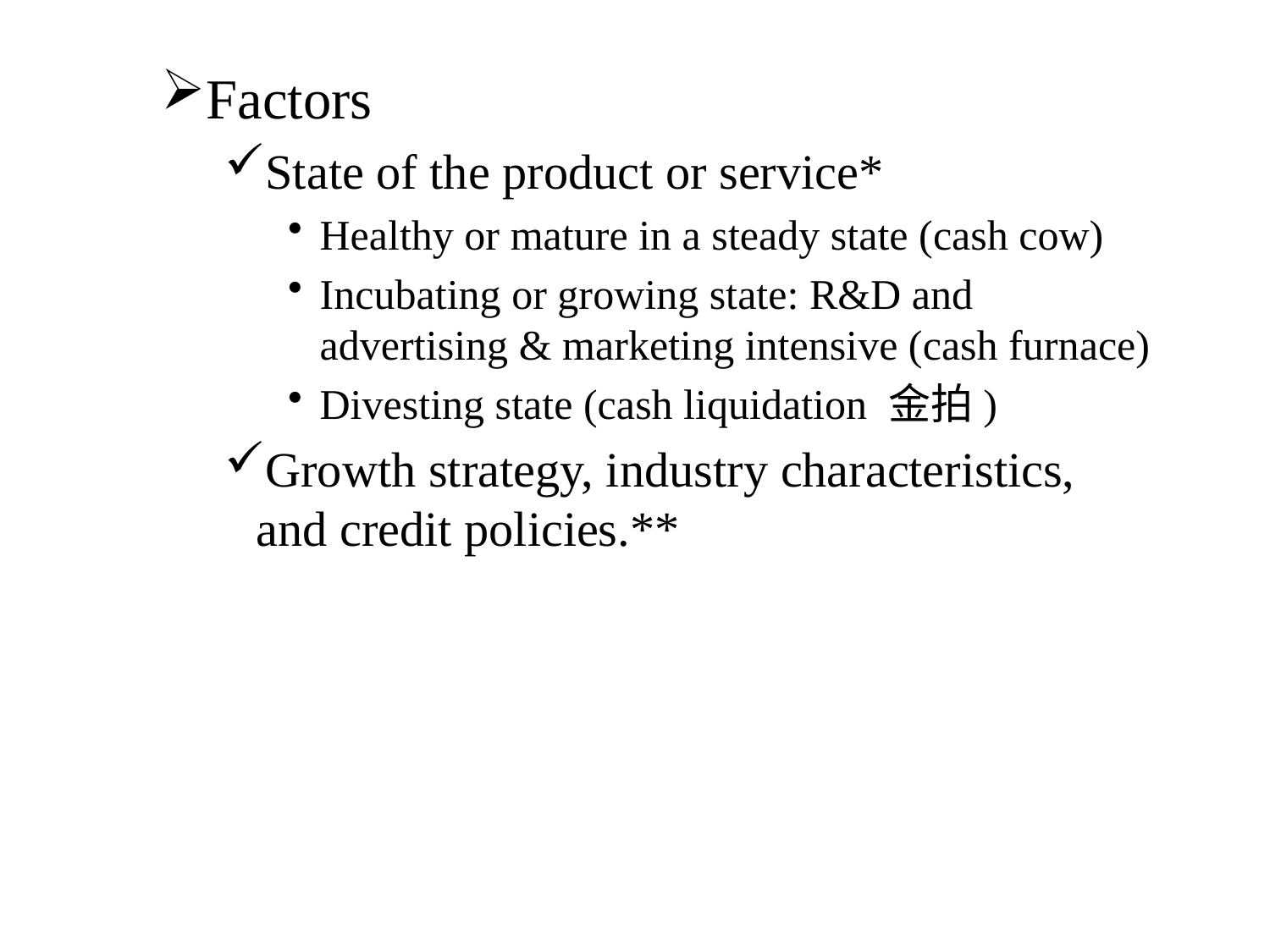

Factors
State of the product or service*
Healthy or mature in a steady state (cash cow)
Incubating or growing state: R&D and advertising & marketing intensive (cash furnace)
Divesting state (cash liquidation 金拍)
Growth strategy, industry characteristics, and credit policies.**